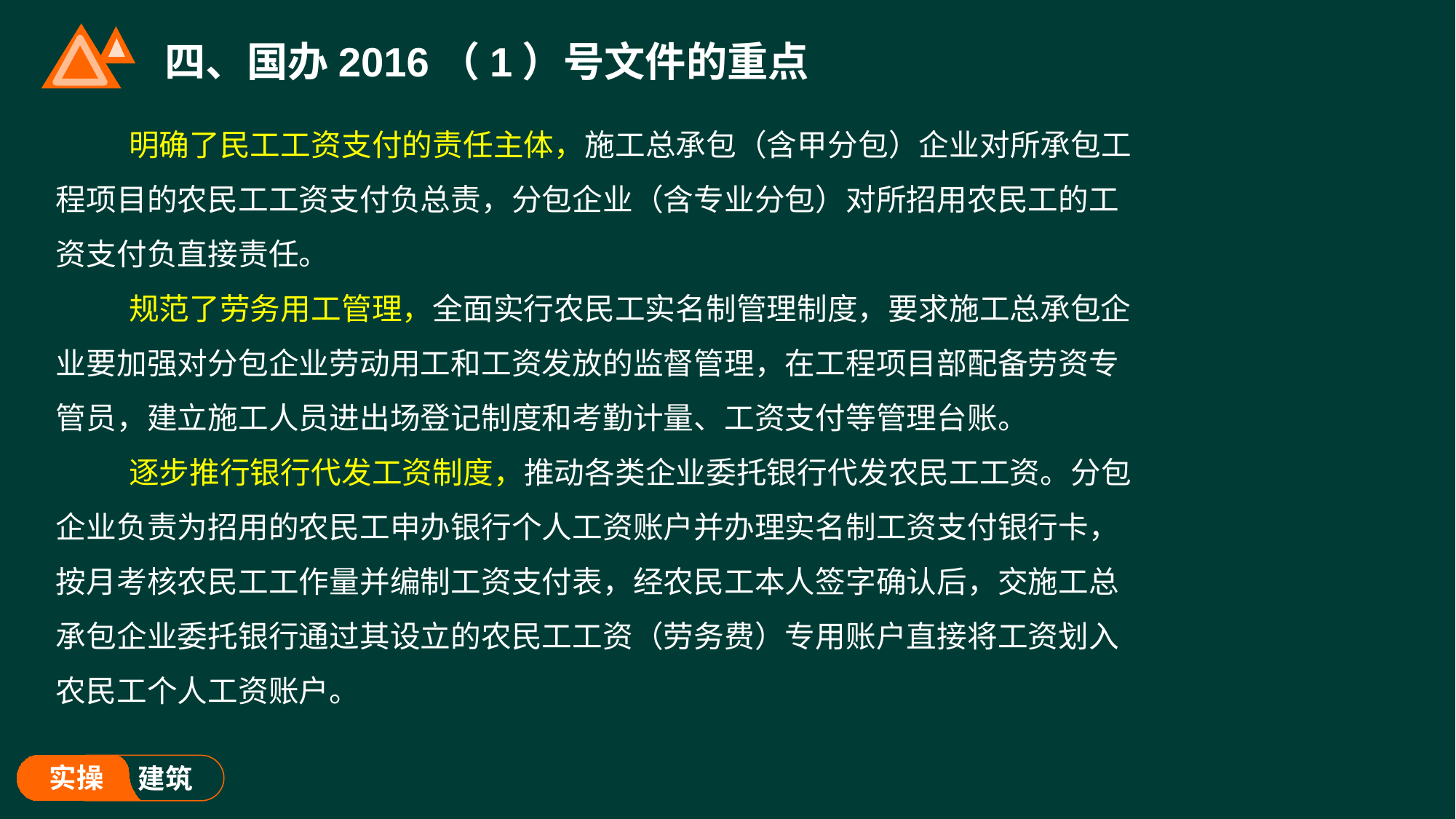

# 四、国办2016（1）号文件的重点
明确了民工工资支付的责任主体，施工总承包（含甲分包）企业对所承包工程项目的农民工工资支付负总责，分包企业（含专业分包）对所招用农民工的工资支付负直接责任。
规范了劳务用工管理，全面实行农民工实名制管理制度，要求施工总承包企业要加强对分包企业劳动用工和工资发放的监督管理，在工程项目部配备劳资专管员，建立施工人员进出场登记制度和考勤计量、工资支付等管理台账。
逐步推行银行代发工资制度，推动各类企业委托银行代发农民工工资。分包企业负责为招用的农民工申办银行个人工资账户并办理实名制工资支付银行卡，按月考核农民工工作量并编制工资支付表，经农民工本人签字确认后，交施工总承包企业委托银行通过其设立的农民工工资（劳务费）专用账户直接将工资划入农民工个人工资账户。